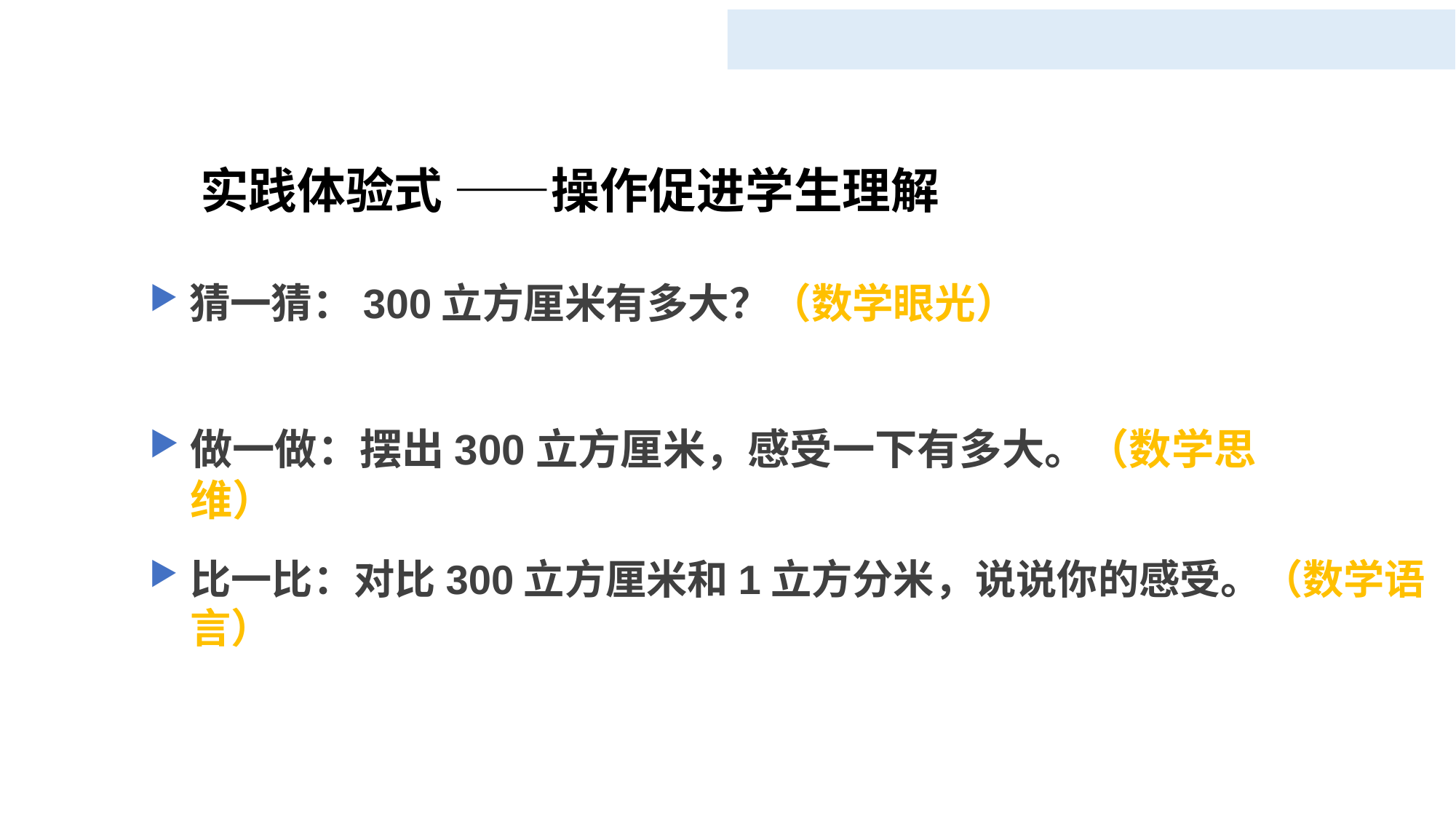

实践体验式 ——操作促进学生理解
猜一猜：300立方厘米有多大？（数学眼光）
做一做：摆出300立方厘米，感受一下有多大。（数学思维）
比一比：对比300立方厘米和1立方分米，说说你的感受。（数学语言）